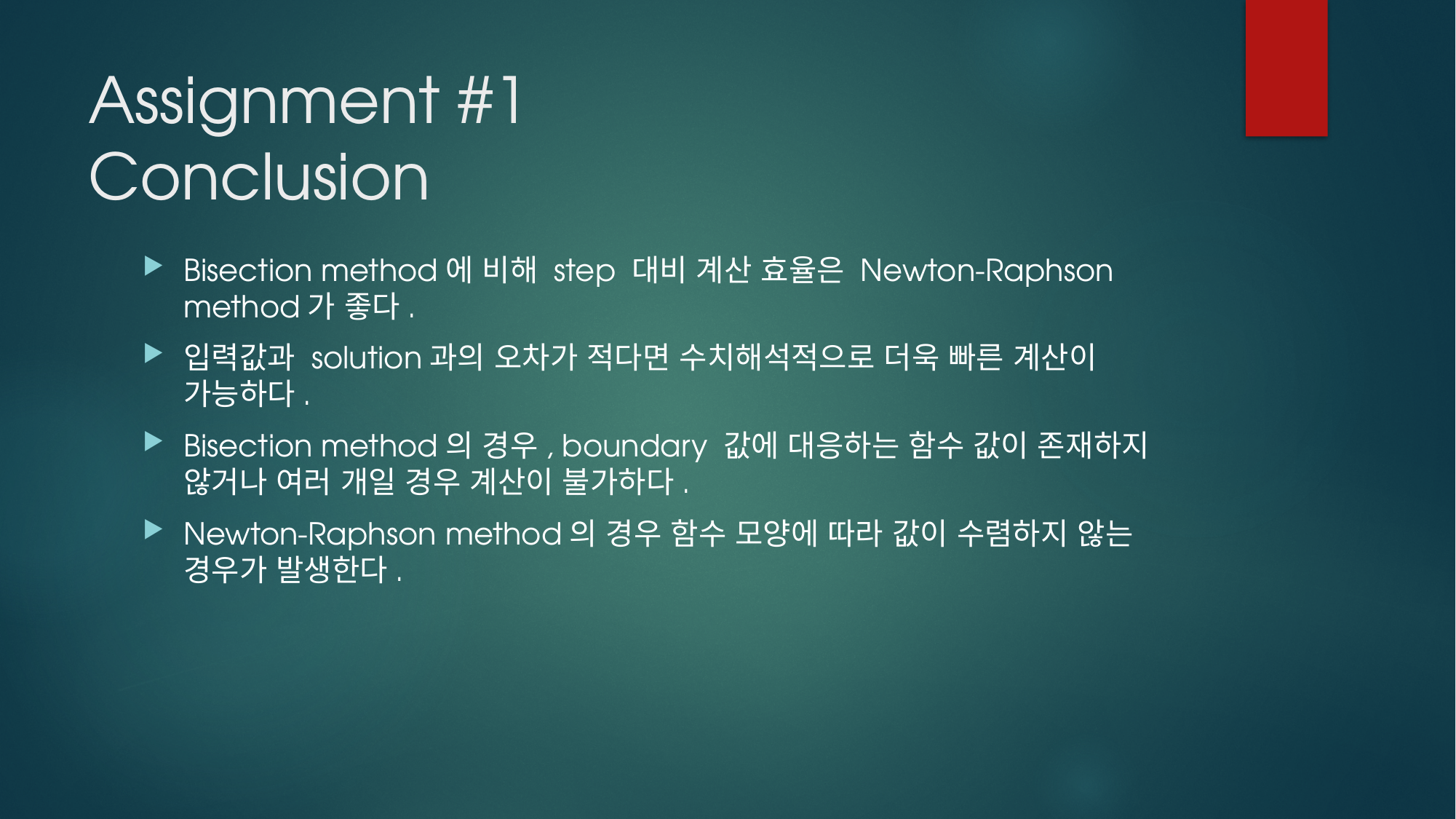

# Assignment #1 Conclusion
Bisection method에 비해 step 대비 계산 효율은 Newton-Raphson method가 좋다.
입력값과 solution과의 오차가 적다면 수치해석적으로 더욱 빠른 계산이 가능하다.
Bisection method의 경우, boundary 값에 대응하는 함수 값이 존재하지 않거나 여러 개일 경우 계산이 불가하다.
Newton-Raphson method의 경우 함수 모양에 따라 값이 수렴하지 않는 경우가 발생한다.